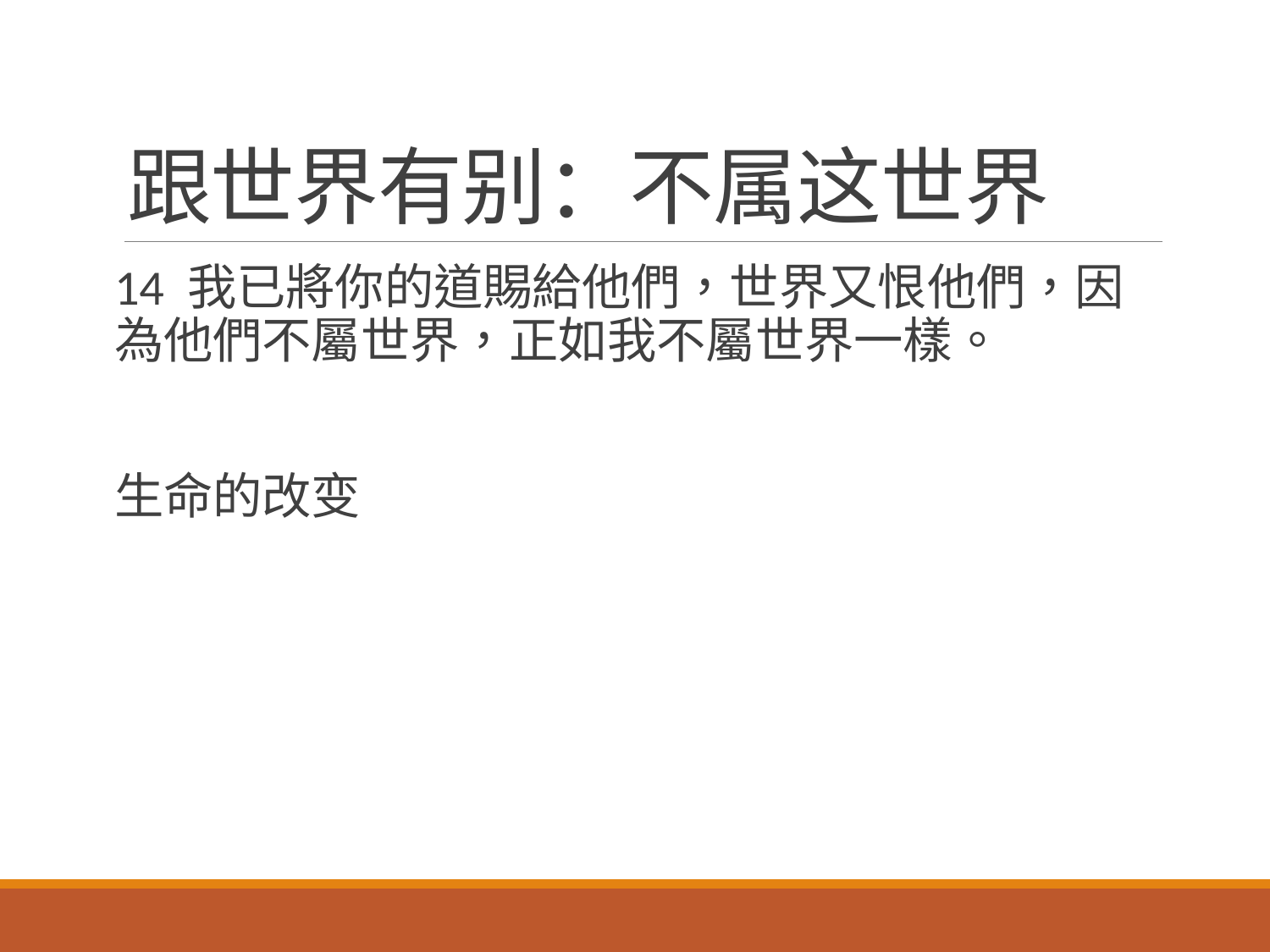

# 跟世界有别：不属这世界
14 我已將你的道賜給他們，世界又恨他們，因為他們不屬世界，正如我不屬世界一樣。

生命的改变